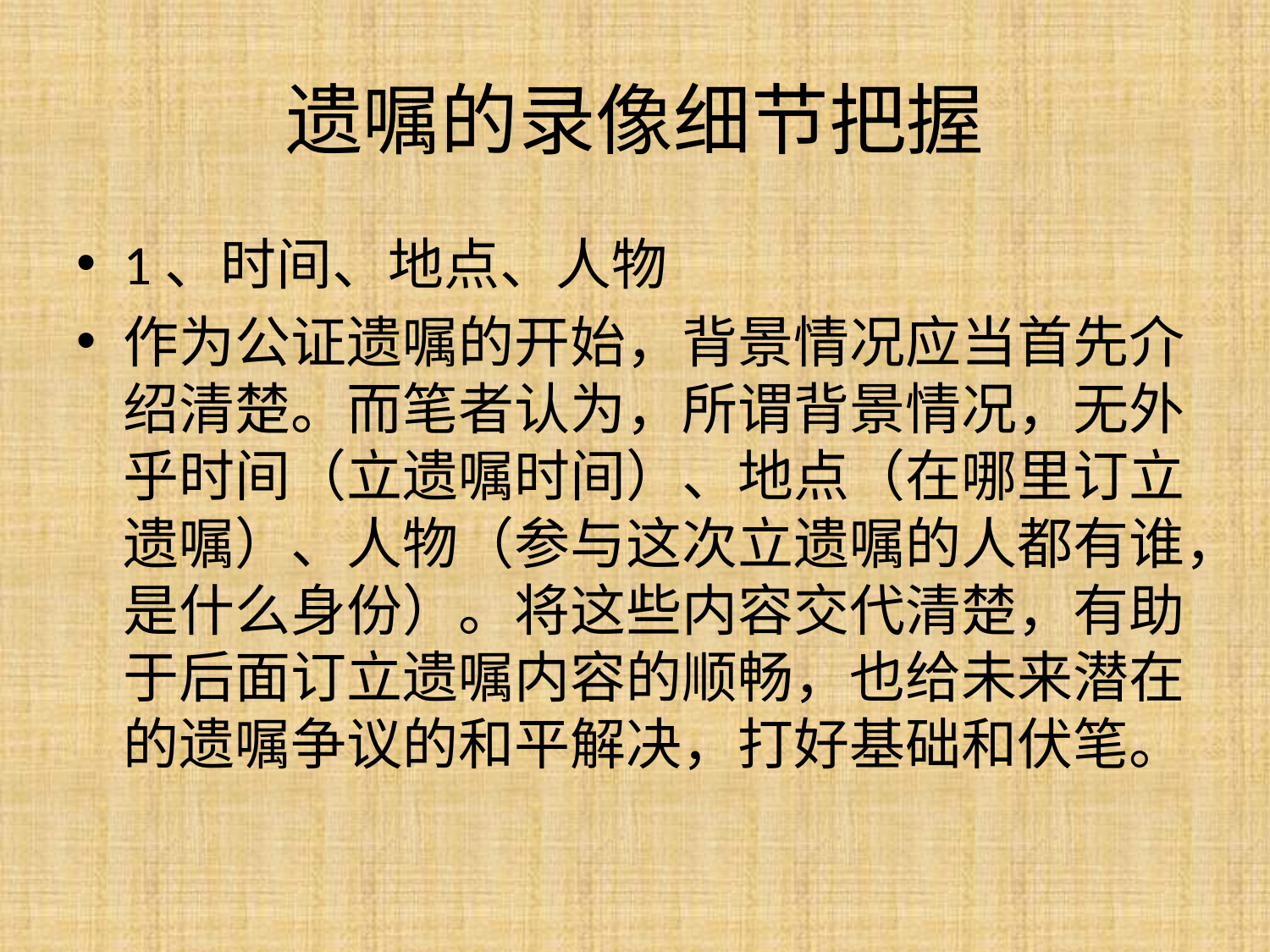

# 遗嘱的录像细节把握
1、时间、地点、人物
作为公证遗嘱的开始，背景情况应当首先介绍清楚。而笔者认为，所谓背景情况，无外乎时间（立遗嘱时间）、地点（在哪里订立遗嘱）、人物（参与这次立遗嘱的人都有谁，是什么身份）。将这些内容交代清楚，有助于后面订立遗嘱内容的顺畅，也给未来潜在的遗嘱争议的和平解决，打好基础和伏笔。